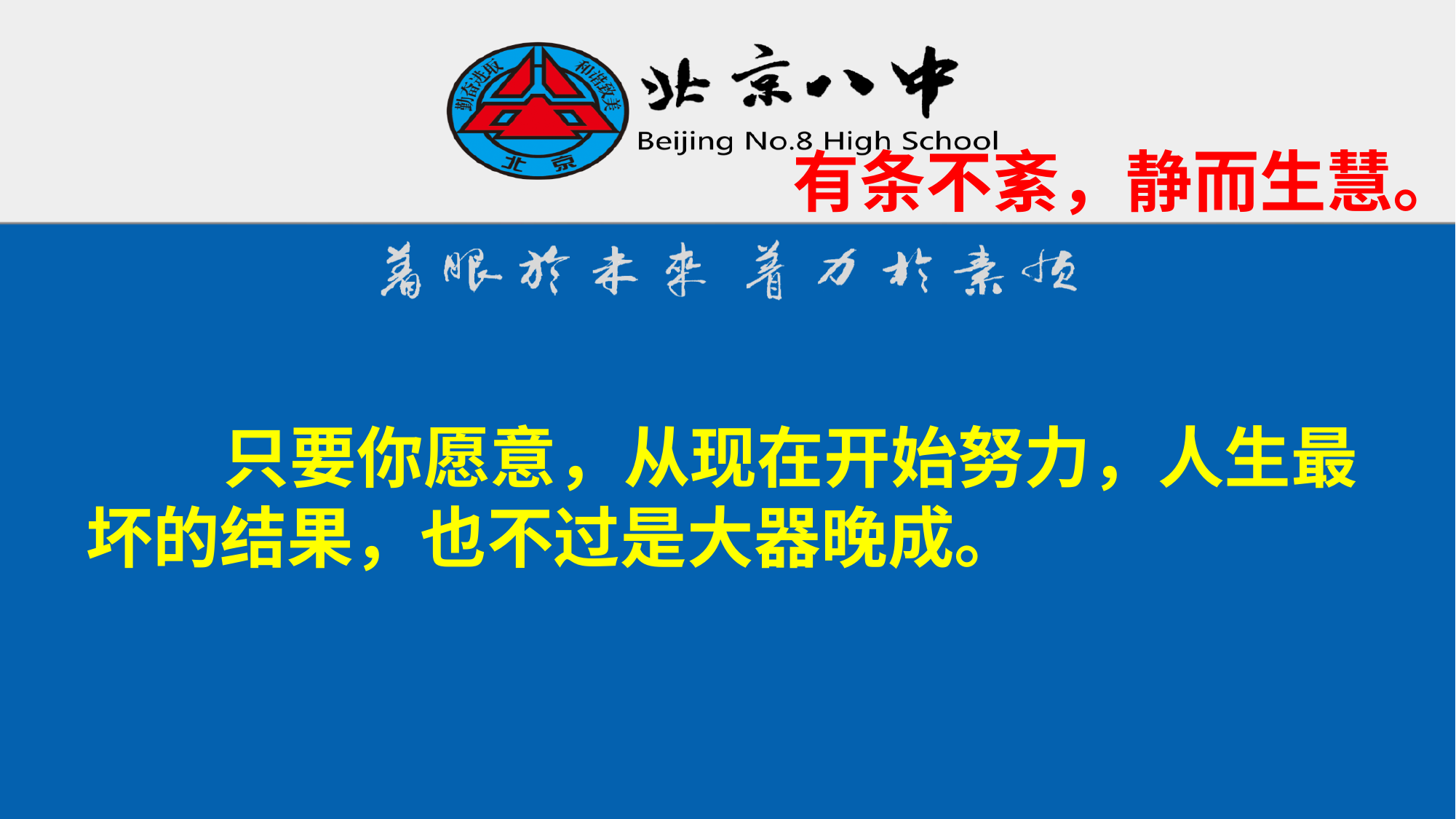

有条不紊，静而生慧。
        只要你愿意，从现在开始努力，人生最坏的结果，也不过是大器晚成。